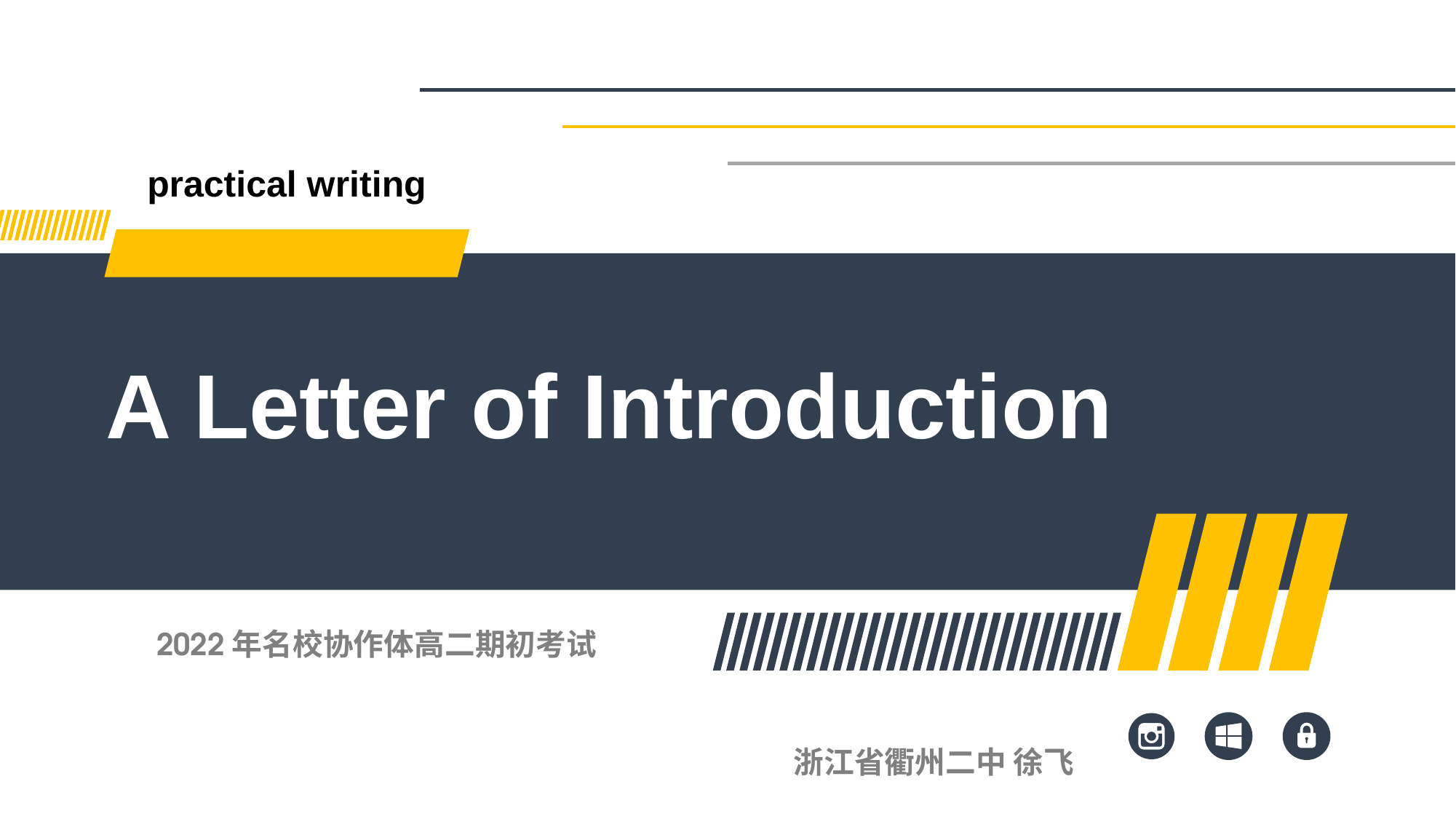

practical writing

A Letter of Introduction

2022年名校协作体高二期初考试

                  浙江省衢州二中 徐飞